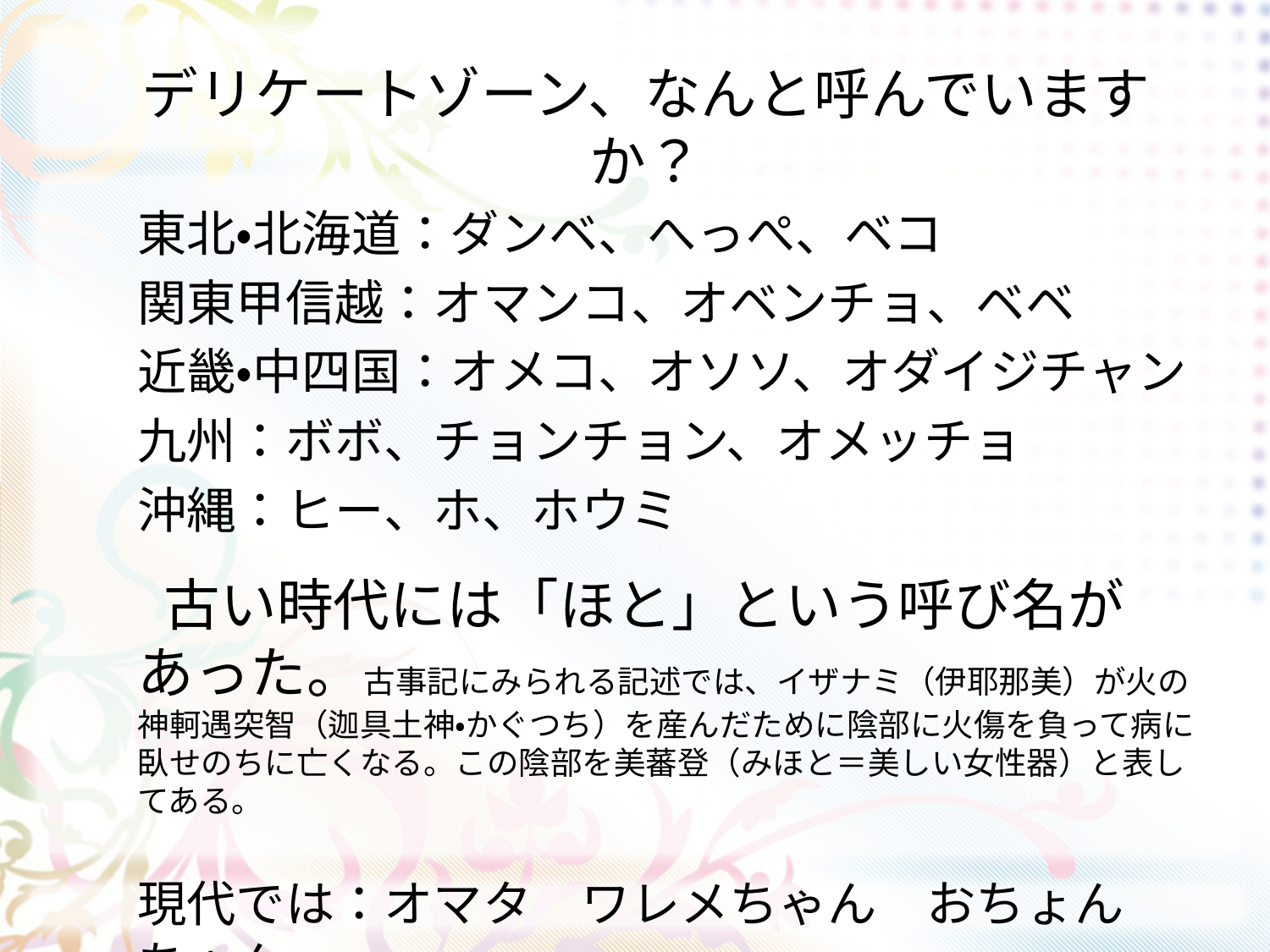

# デリケートゾーン、なんと呼んでいますか？
東北・北海道：ダンベ、へっぺ、ベコ
関東甲信越：オマンコ、オベンチョ、ベベ
近畿・中四国：オメコ、オソソ、オダイジチャン
九州：ボボ、チョンチョン、オメッチョ
沖縄：ヒー、ホ、ホウミ

 古い時代には「ほと」という呼び名があった。古事記にみられる記述では、イザナミ（伊耶那美）が火の神軻遇突智（迦具土神・かぐつち）を産んだために陰部に火傷を負って病に臥せのちに亡くなる。この陰部を美蕃登（みほと＝美しい女性器）と表してある。

現代では：オマタ　ワレメちゃん　おちょんちょん